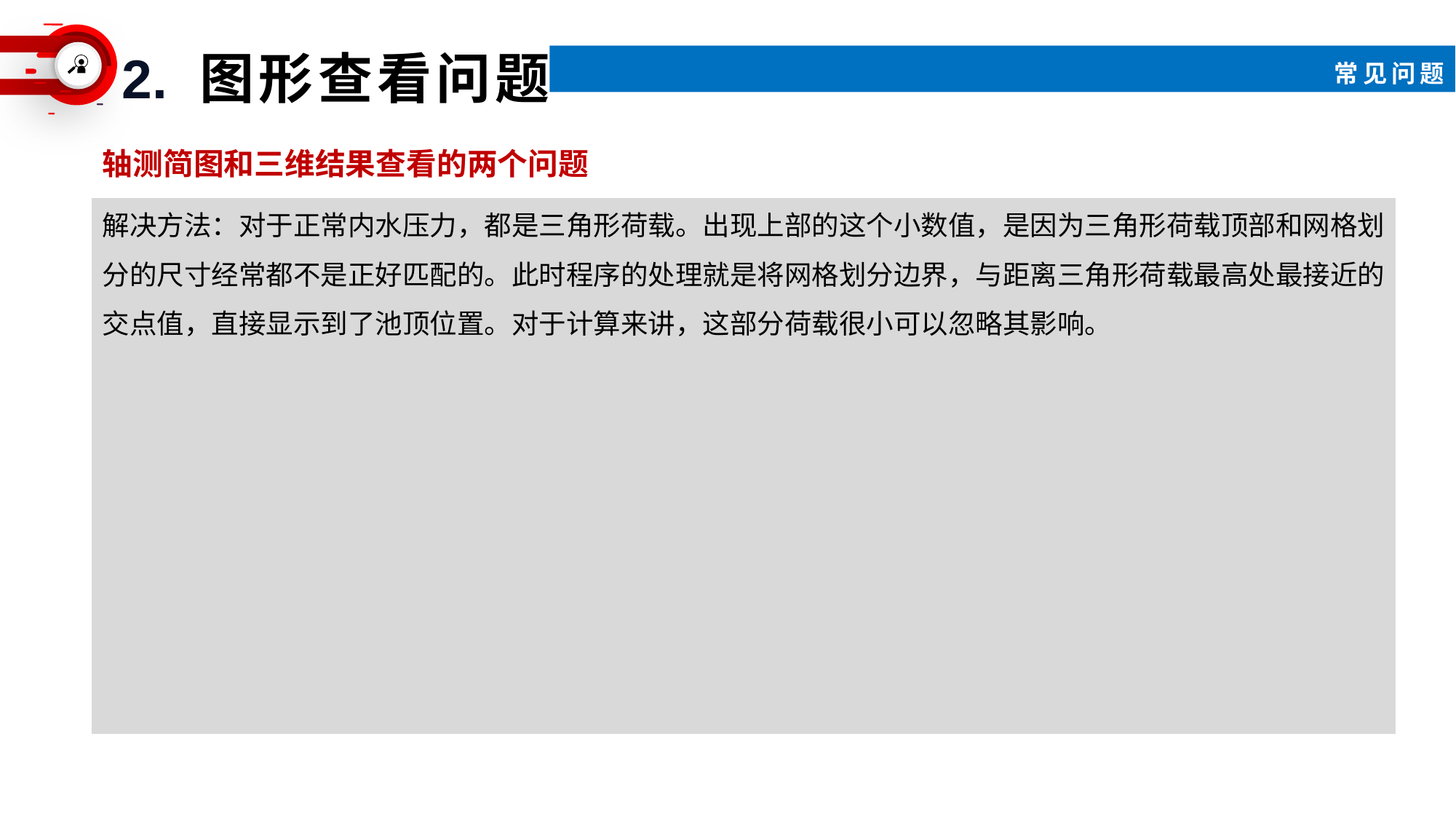

2. 图形查看问题

常见问题

轴测简图和三维结果查看的两个问题
解决方法：对于正常内水压力，都是三角形荷载。出现上部的这个小数值，是因为三角形荷载顶部和网格划分的尺寸经常都不是正好匹配的。此时程序的处理就是将网格划分边界，与距离三角形荷载最高处最接近的交点值，直接显示到了池顶位置。对于计算来讲，这部分荷载很小可以忽略其影响。